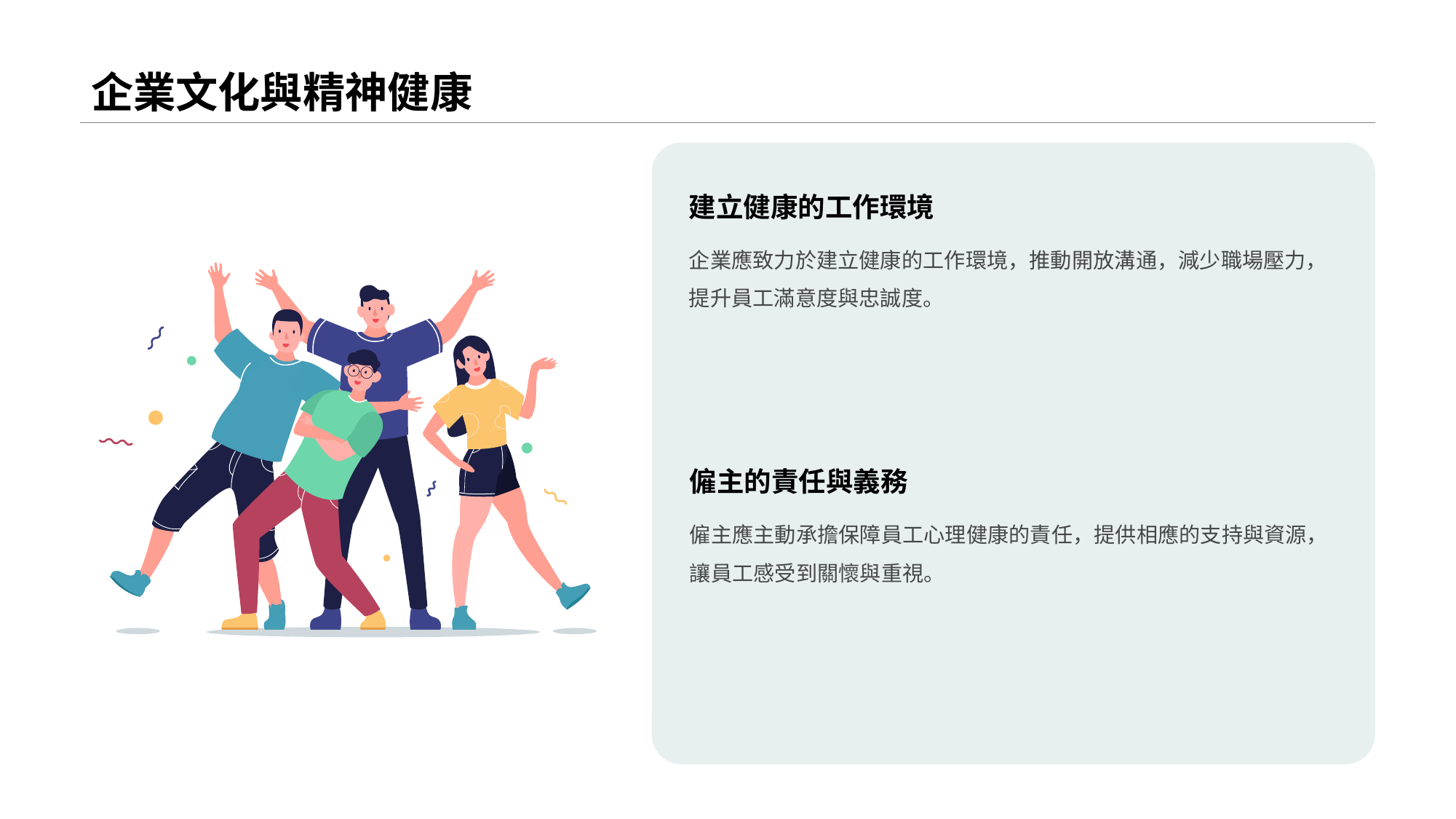

# 企業文化與精神健康

建立健康的工作環境
企業應致力於建立健康的工作環境，推動開放溝通，減少職場壓力，提升員工滿意度與忠誠度。

僱主的責任與義務
僱主應主動承擔保障員工心理健康的責任，提供相應的支持與資源，讓員工感受到關懷與重視。